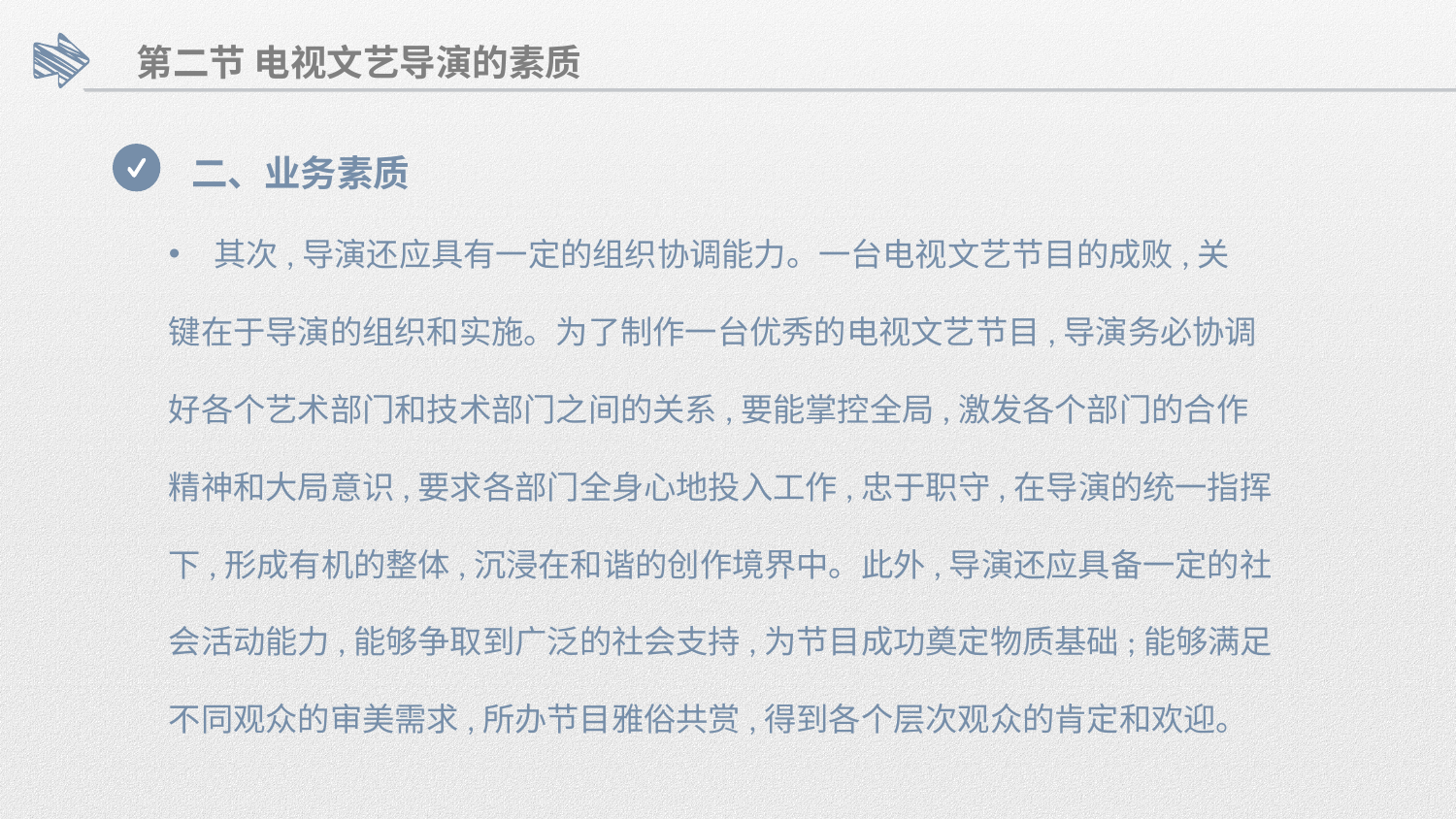

第二节 电视文艺导演的素质
二、业务素质

其次,导演还应具有一定的组织协调能力。一台电视文艺节目的成败,关
键在于导演的组织和实施。为了制作一台优秀的电视文艺节目,导演务必协调
好各个艺术部门和技术部门之间的关系,要能掌控全局,激发各个部门的合作
精神和大局意识,要求各部门全身心地投入工作,忠于职守,在导演的统一指挥
下,形成有机的整体,沉浸在和谐的创作境界中。此外,导演还应具备一定的社
会活动能力,能够争取到广泛的社会支持,为节目成功奠定物质基础;能够满足
不同观众的审美需求,所办节目雅俗共赏,得到各个层次观众的肯定和欢迎。